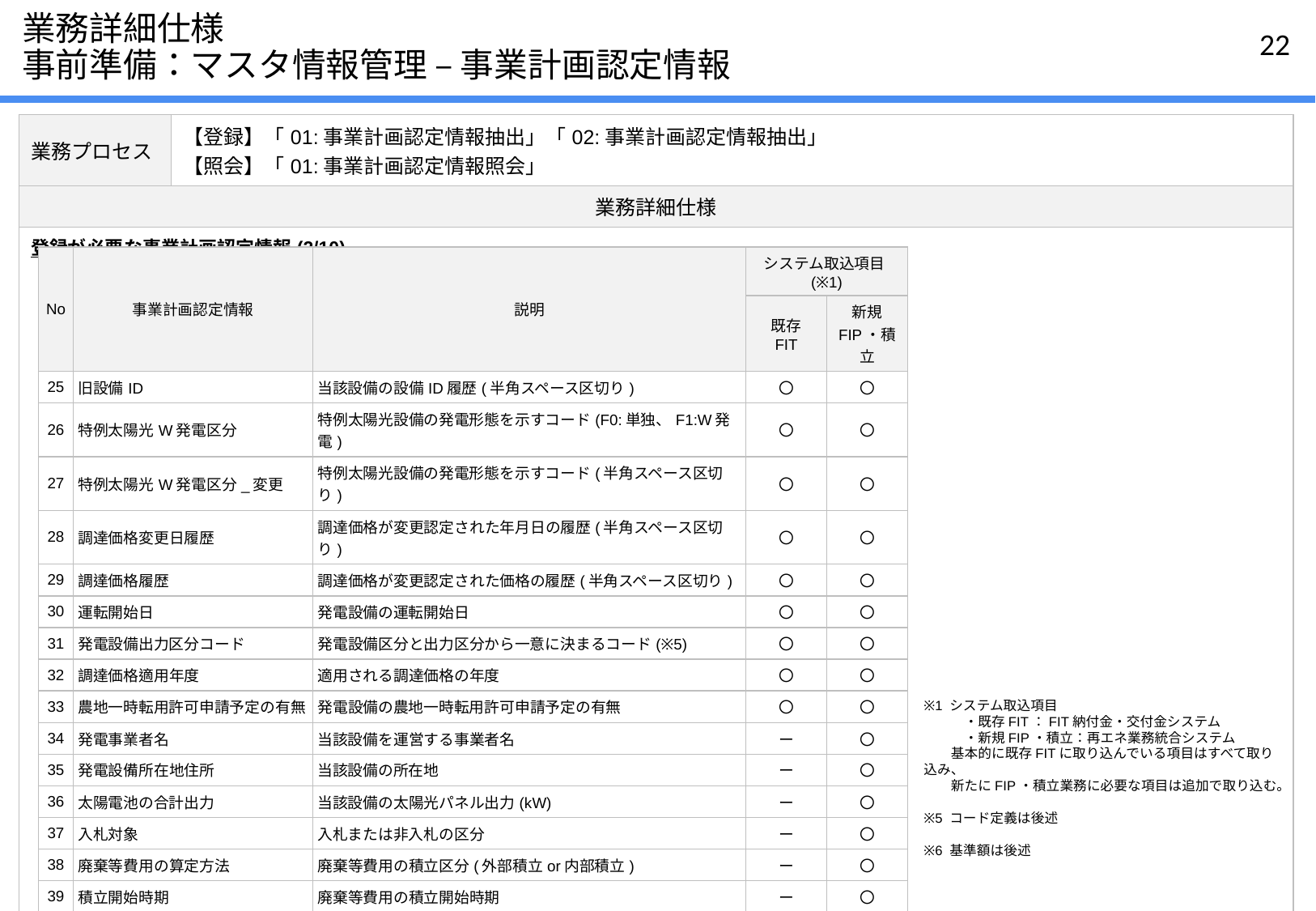

# 業務詳細仕様 事前準備：マスタ情報管理 – 事業計画認定情報
| 業務プロセス | 【登録】「01:事業計画認定情報抽出」「02:事業計画認定情報抽出」 【照会】「01:事業計画認定情報照会」 |
| --- | --- |
| 業務詳細仕様 |  |
| 登録が必要な事業計画認定情報(2/10) |  |
| No | 事業計画認定情報 | 説明 | システム取込項目(※1) |  |
| --- | --- | --- | --- | --- |
|  |  |  | 既存 FIT | 新規 FIP・積立 |
| 25 | 旧設備ID | 当該設備の設備ID履歴(半角スペース区切り) | 〇 | 〇 |
| 26 | 特例太陽光W発電区分 | 特例太陽光設備の発電形態を示すコード(F0:単独、F1:W発電) | 〇 | 〇 |
| 27 | 特例太陽光W発電区分\_変更 | 特例太陽光設備の発電形態を示すコード(半角スペース区切り) | 〇 | 〇 |
| 28 | 調達価格変更日履歴 | 調達価格が変更認定された年月日の履歴(半角スペース区切り) | 〇 | 〇 |
| 29 | 調達価格履歴 | 調達価格が変更認定された価格の履歴(半角スペース区切り) | 〇 | 〇 |
| 30 | 運転開始日 | 発電設備の運転開始日 | 〇 | 〇 |
| 31 | 発電設備出力区分コード | 発電設備区分と出力区分から一意に決まるコード(※5) | 〇 | 〇 |
| 32 | 調達価格適用年度 | 適用される調達価格の年度 | 〇 | 〇 |
| 33 | 農地一時転用許可申請予定の有無 | 発電設備の農地一時転用許可申請予定の有無 | 〇 | 〇 |
| 34 | 発電事業者名 | 当該設備を運営する事業者名 | ー | 〇 |
| 35 | 発電設備所在地住所 | 当該設備の所在地 | ー | 〇 |
| 36 | 太陽電池の合計出力 | 当該設備の太陽光パネル出力(kW) | ー | 〇 |
| 37 | 入札対象 | 入札または非入札の区分 | ー | 〇 |
| 38 | 廃棄等費用の算定方法 | 廃棄等費用の積立区分(外部積立or内部積立) | ー | 〇 |
| 39 | 積立開始時期 | 廃棄等費用の積立開始時期 | ー | 〇 |
| 40 | 積立終了時期 | 廃棄等費用の積立終了時期 | ー | 〇 |
| 41 | 発電設備区分ID | 電源種別・設備容量などを組合せた区分 例:A(太陽光10kW以上) | ー | 〇 |
| 42 | 基準価格 | 当該設備のFIP基準価格(円/kWh) | ー | 〇 |
| 43 | 解体等積立基準額 | 当該設備の解体工事費用を積立てるための基準額(円/kWh)(※6) | 〇 | 〇 |
| 43 | 供給エリア | 発電設備が属するTSO別供給エリア | ー | 〇 |
※1 システム取込項目
　　　・既存FIT：FIT納付金・交付金システム
　　　・新規FIP・積立：再エネ業務統合システム
　　基本的に既存FITに取り込んでいる項目はすべて取り込み、
　　新たにFIP・積立業務に必要な項目は追加で取り込む。

※5 コード定義は後述

※6 基準額は後述